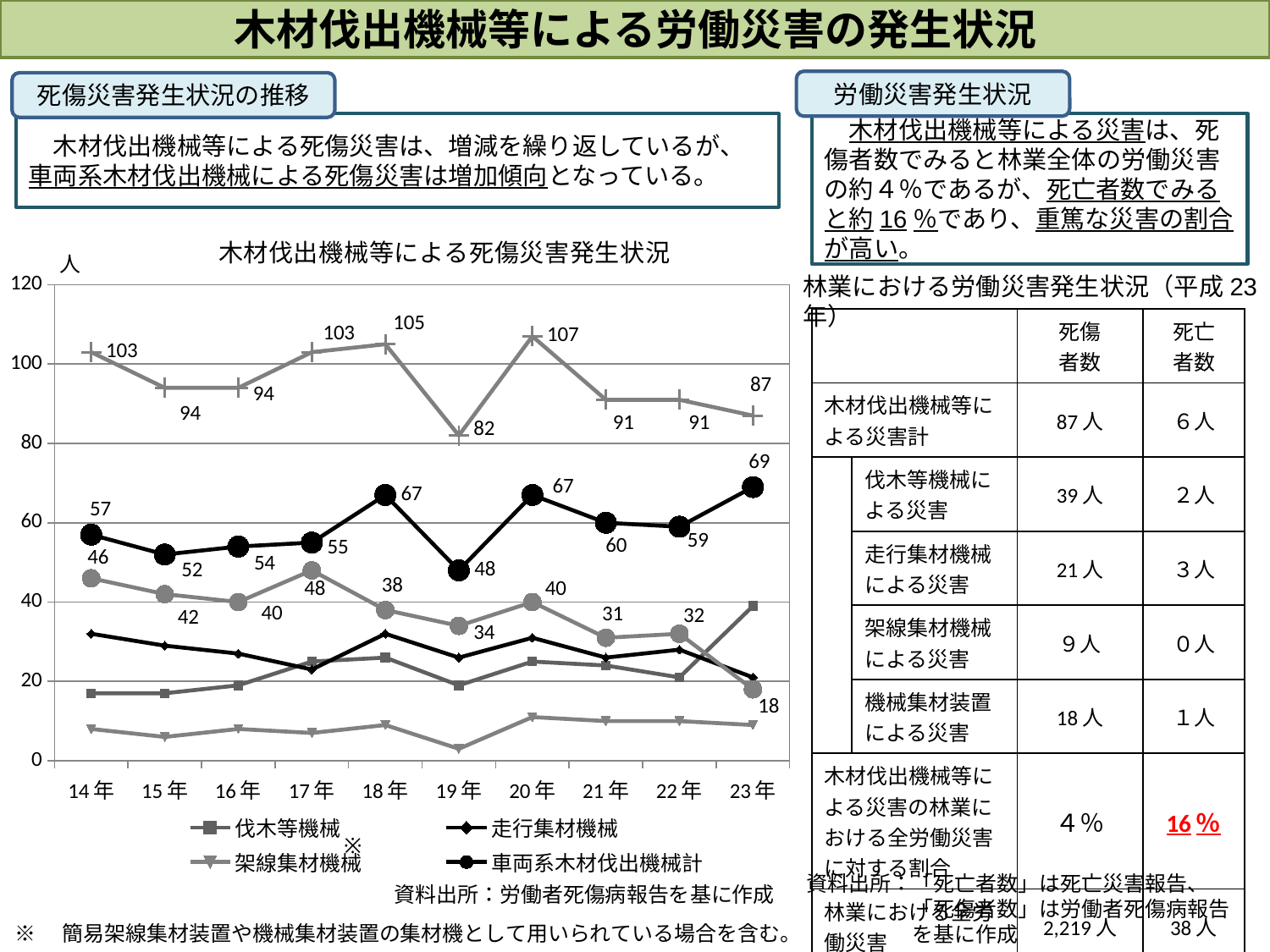

木材伐出機械等による労働災害の発生状況
労働災害発生状況
死傷災害発生状況の推移
　木材伐出機械等による死傷災害は、増減を繰り返しているが、車両系木材伐出機械による死傷災害は増加傾向となっている。
　木材伐出機械等による災害は、死傷者数でみると林業全体の労働災害の約４％であるが、死亡者数でみると約16％であり、重篤な災害の割合が高い。

### Chart

| Category | 伐木等機械 | 走行集材機械 | 架線集材機械 | 車両系木材伐出機械計 | 機械集材装置等 | 木材伐出機械等計 |
|---|---|---|---|---|---|---|
| 14年 | 17.0 | 32.0 | 8.0 | 57.0 | 46.0 | 103.0 |
| 15年 | 17.0 | 29.0 | 6.0 | 52.0 | 42.0 | 94.0 |
| 16年 | 19.0 | 27.0 | 8.0 | 54.0 | 40.0 | 94.0 |
| 17年 | 25.0 | 23.0 | 7.0 | 55.0 | 48.0 | 103.0 |
| 18年 | 26.0 | 32.0 | 9.0 | 67.0 | 38.0 | 105.0 |
| 19年 | 19.0 | 26.0 | 3.0 | 48.0 | 34.0 | 82.0 |
| 20年 | 25.0 | 31.0 | 11.0 | 67.0 | 40.0 | 107.0 |
| 21年 | 24.0 | 26.0 | 10.0 | 60.0 | 31.0 | 91.0 |
| 22年 | 21.0 | 28.0 | 10.0 | 59.0 | 32.0 | 91.0 |
| 23年 | 39.0 | 21.0 | 9.0 | 69.0 | 18.0 | 87.0 |
人
林業における労働災害発生状況（平成23年）
|  |  | 死傷 者数 | 死亡 者数 |
| --- | --- | --- | --- |
| 木材伐出機械等による災害計 |  | 87人 | ６人 |
|  | 伐木等機械による災害 | 39人 | ２人 |
|  | 走行集材機械による災害 | 21人 | ３人 |
|  | 架線集材機械による災害 | ９人 | ０人 |
|  | 機械集材装置による災害 | 18人 | １人 |
| 木材伐出機械等による災害の林業における全労働災害に対する割合 |  | ４％ | 16％ |
| 林業における全労働災害 |  | 2,219人 | 38人 |
※
資料出所：「死亡者数」は死亡災害報告、
　　　　　「死傷者数」は労働者死傷病報告
　　　　　を基に作成

※　簡易架線集材装置や機械集材装置の集材機として用いられている場合を含む。